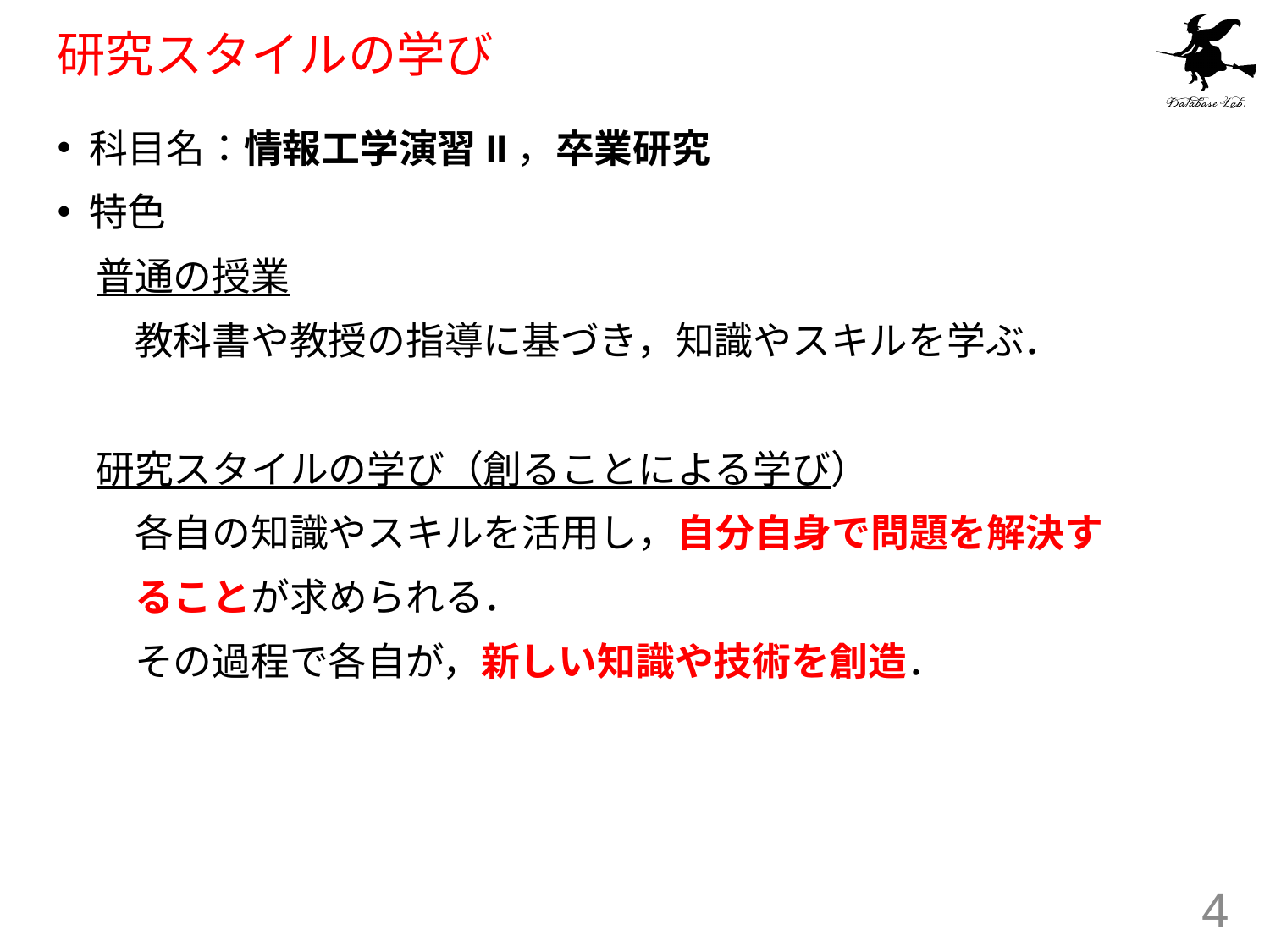

# 研究スタイルの学び
科目名：情報工学演習II，卒業研究
特色
　普通の授業
　　教科書や教授の指導に基づき，知識やスキルを学ぶ．

　研究スタイルの学び（創ることによる学び）
　　各自の知識やスキルを活用し，自分自身で問題を解決す
　　ることが求められる．
　　その過程で各自が，新しい知識や技術を創造．
4